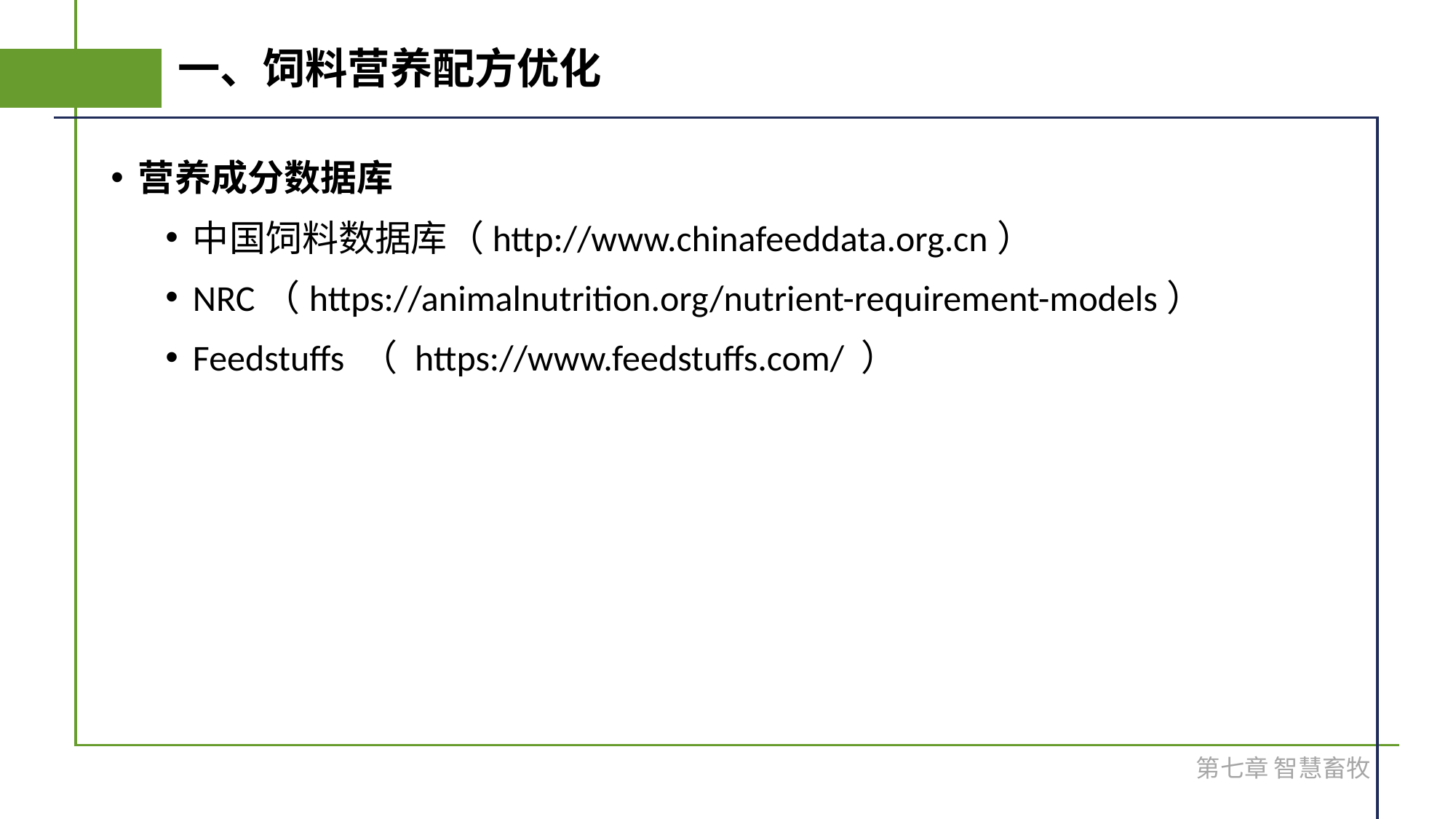

# 一、饲料营养配方优化
营养成分数据库
中国饲料数据库（http://www.chinafeeddata.org.cn）
NRC（https://animalnutrition.org/nutrient-requirement-models）
Feedstuffs （ https://www.feedstuffs.com/ ）
第七章 智慧畜牧